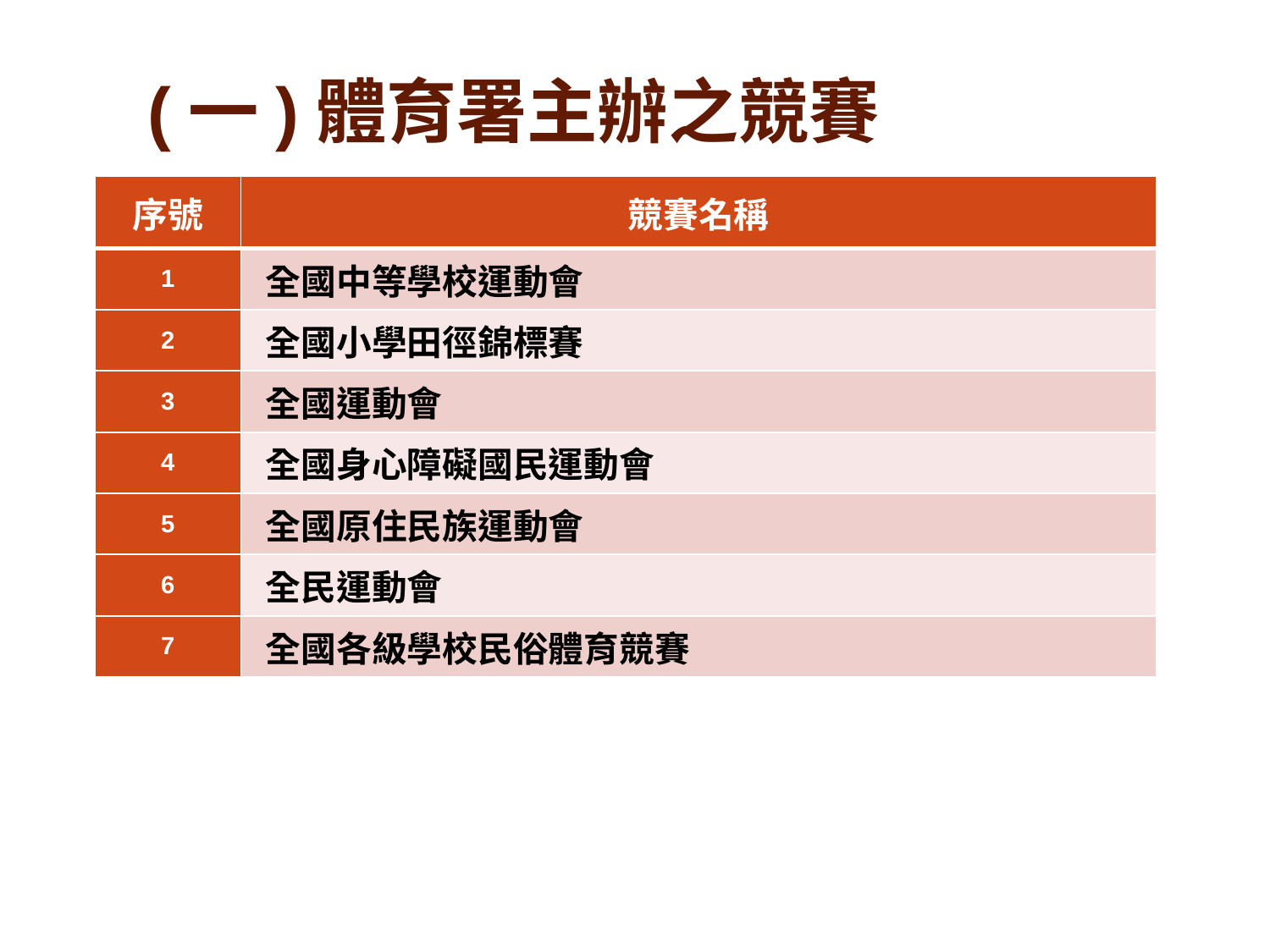

# (一)體育署主辦之競賽
| 序號 | 競賽名稱 |
| --- | --- |
| 1 | 全國中等學校運動會 |
| 2 | 全國小學田徑錦標賽 |
| 3 | 全國運動會 |
| 4 | 全國身心障礙國民運動會 |
| 5 | 全國原住民族運動會 |
| 6 | 全民運動會 |
| 7 | 全國各級學校民俗體育競賽 |